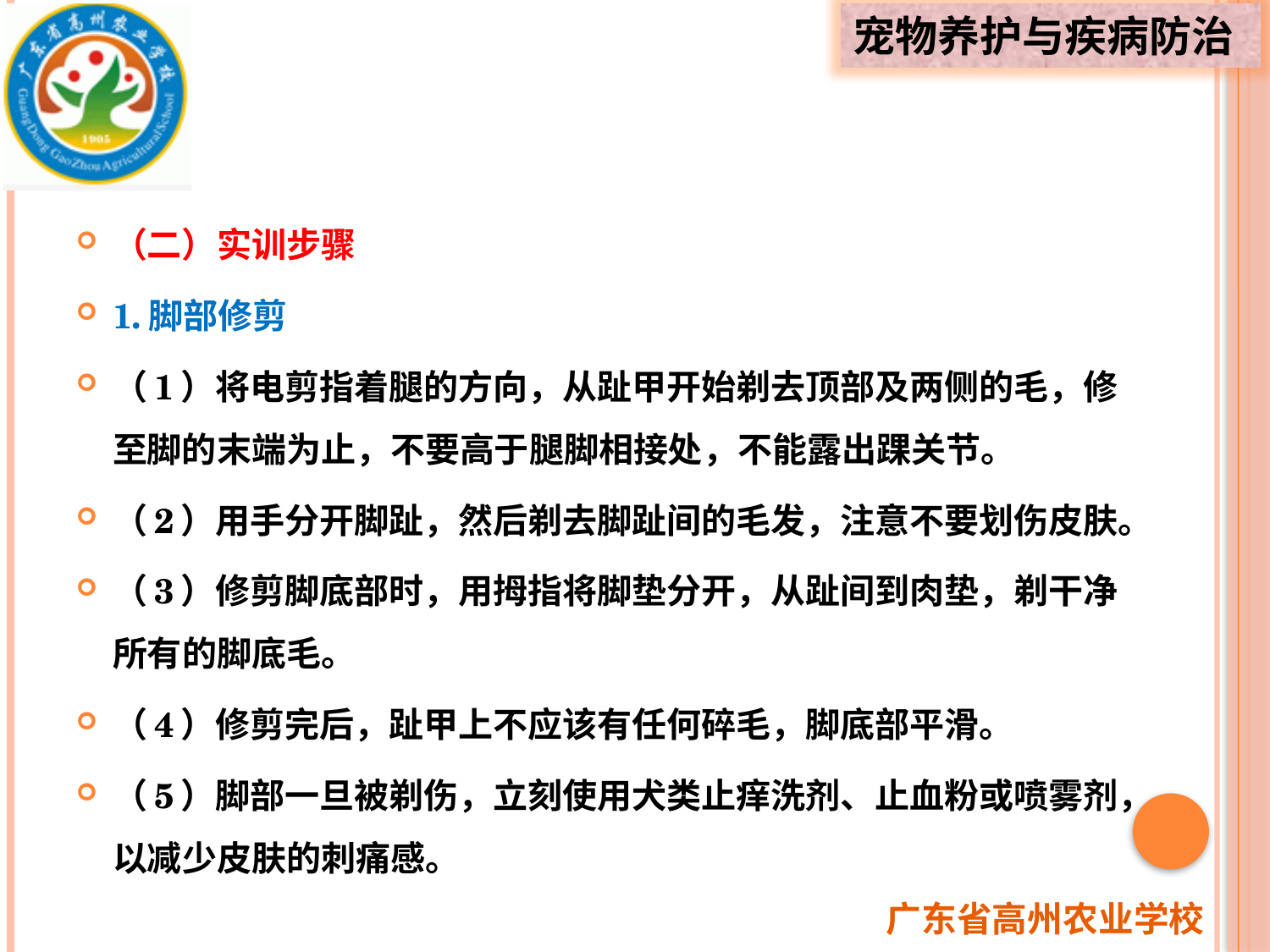

（二）实训步骤
1.脚部修剪
（1）将电剪指着腿的方向，从趾甲开始剃去顶部及两侧的毛，修至脚的末端为止，不要高于腿脚相接处，不能露出踝关节。
（2）用手分开脚趾，然后剃去脚趾间的毛发，注意不要划伤皮肤。
（3）修剪脚底部时，用拇指将脚垫分开，从趾间到肉垫，剃干净所有的脚底毛。
（4）修剪完后，趾甲上不应该有任何碎毛，脚底部平滑。
（5）脚部一旦被剃伤，立刻使用犬类止痒洗剂、止血粉或喷雾剂，以减少皮肤的刺痛感。